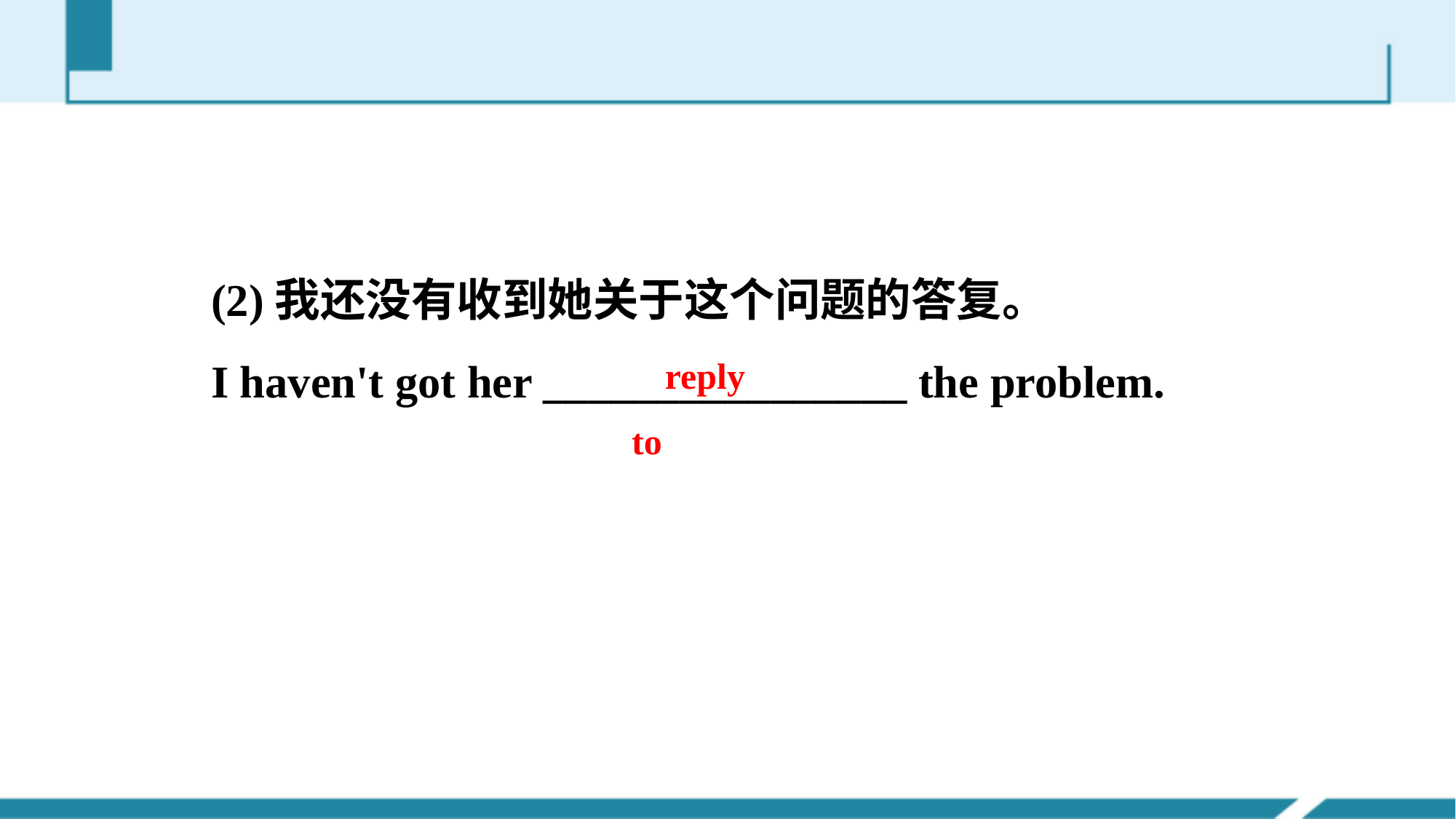

(2)我还没有收到她关于这个问题的答复。
I haven't got her ________________ the problem.
reply to